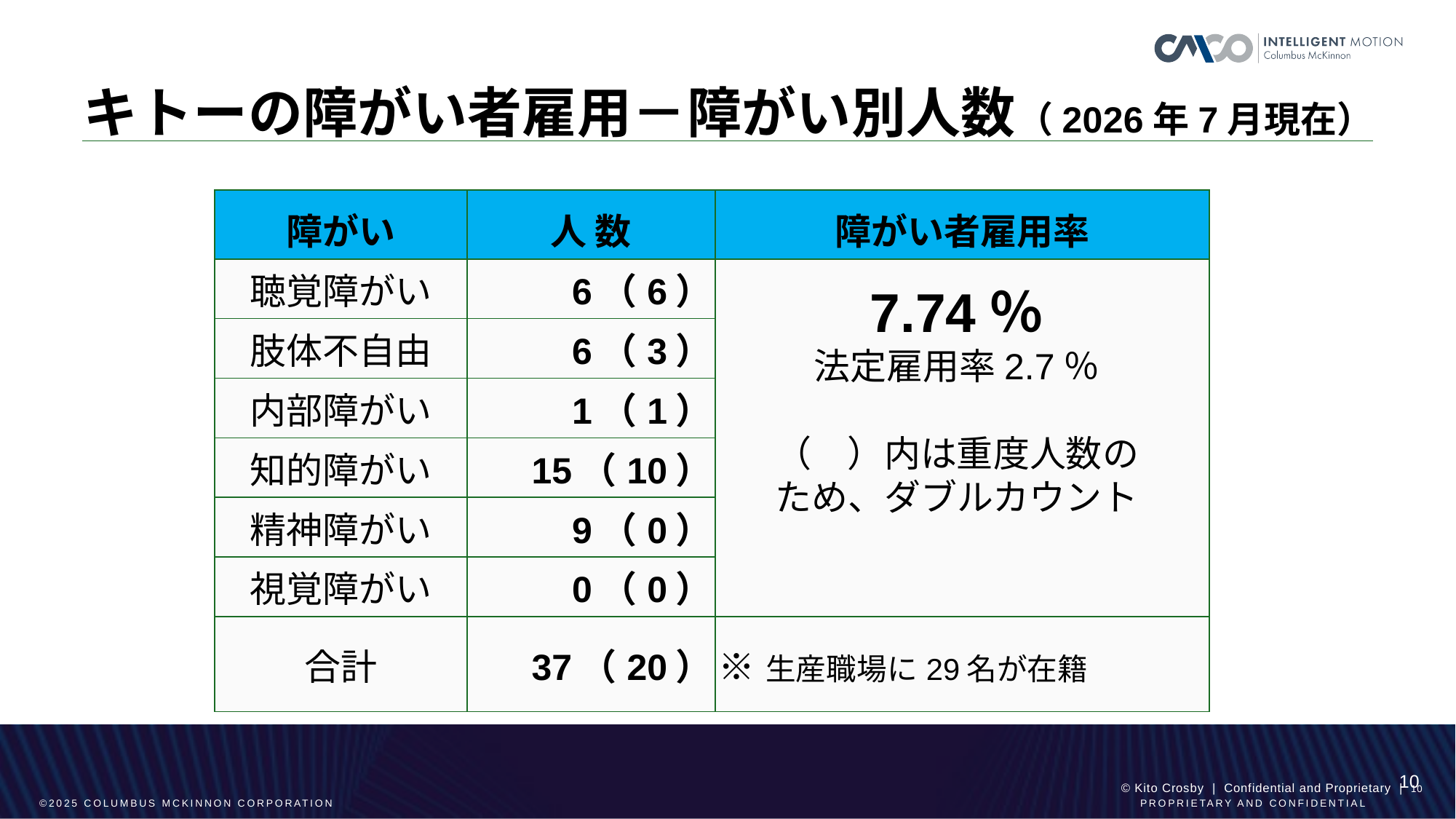

# キトーの障がい者雇用－障がい別人数（2026年7月現在）
| 障がい | 人 数 | 障がい者雇用率 |
| --- | --- | --- |
| 聴覚障がい | 6（6） |  |
| 肢体不自由 | 6（3） |  |
| 内部障がい | 1（1） |  |
| 知的障がい | 15（10） |  |
| 精神障がい | 9（0） |  |
| 視覚障がい | 0（0） |  |
| 合計 | 37（20） | ※生産職場に29名が在籍 |
7.74％
法定雇用率2.7％

（　）内は重度人数の
ため、ダブルカウント
10